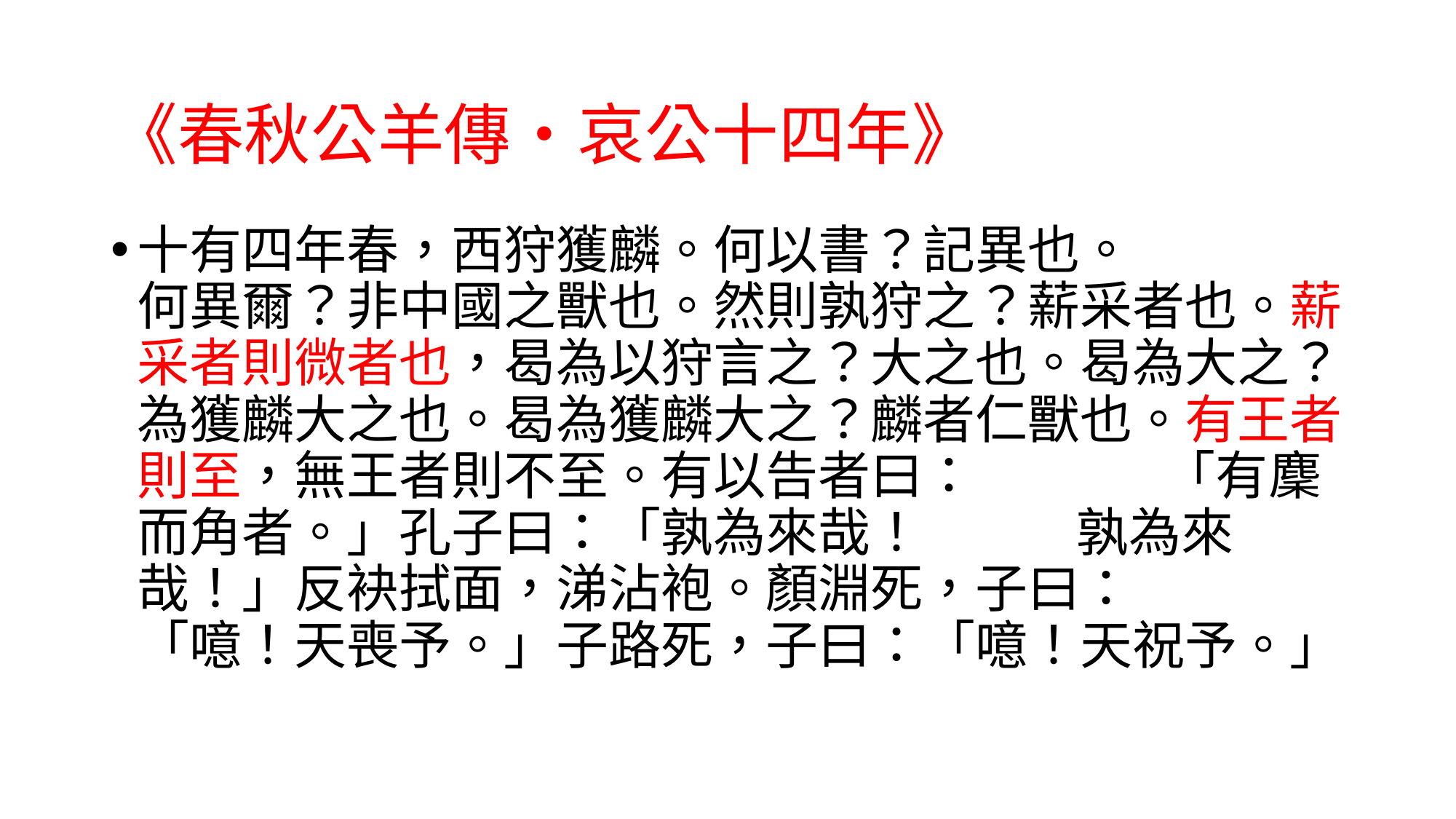

# 《春秋公羊傳‧哀公十四年》
十有四年春，西狩獲麟。何以書？記異也。                  何異爾？非中國之獸也。然則孰狩之？薪采者也。薪采者則微者也，曷為以狩言之？大之也。曷為大之？為獲麟大之也。曷為獲麟大之？麟者仁獸也。有王者則至，無王者則不至。有以告者曰：                「有麇而角者。」孔子曰：「孰為來哉！             孰為來哉！」反袂拭面，涕沾袍。顏淵死，子曰：                「噫！天喪予。」子路死，子曰：「噫！天祝予。」